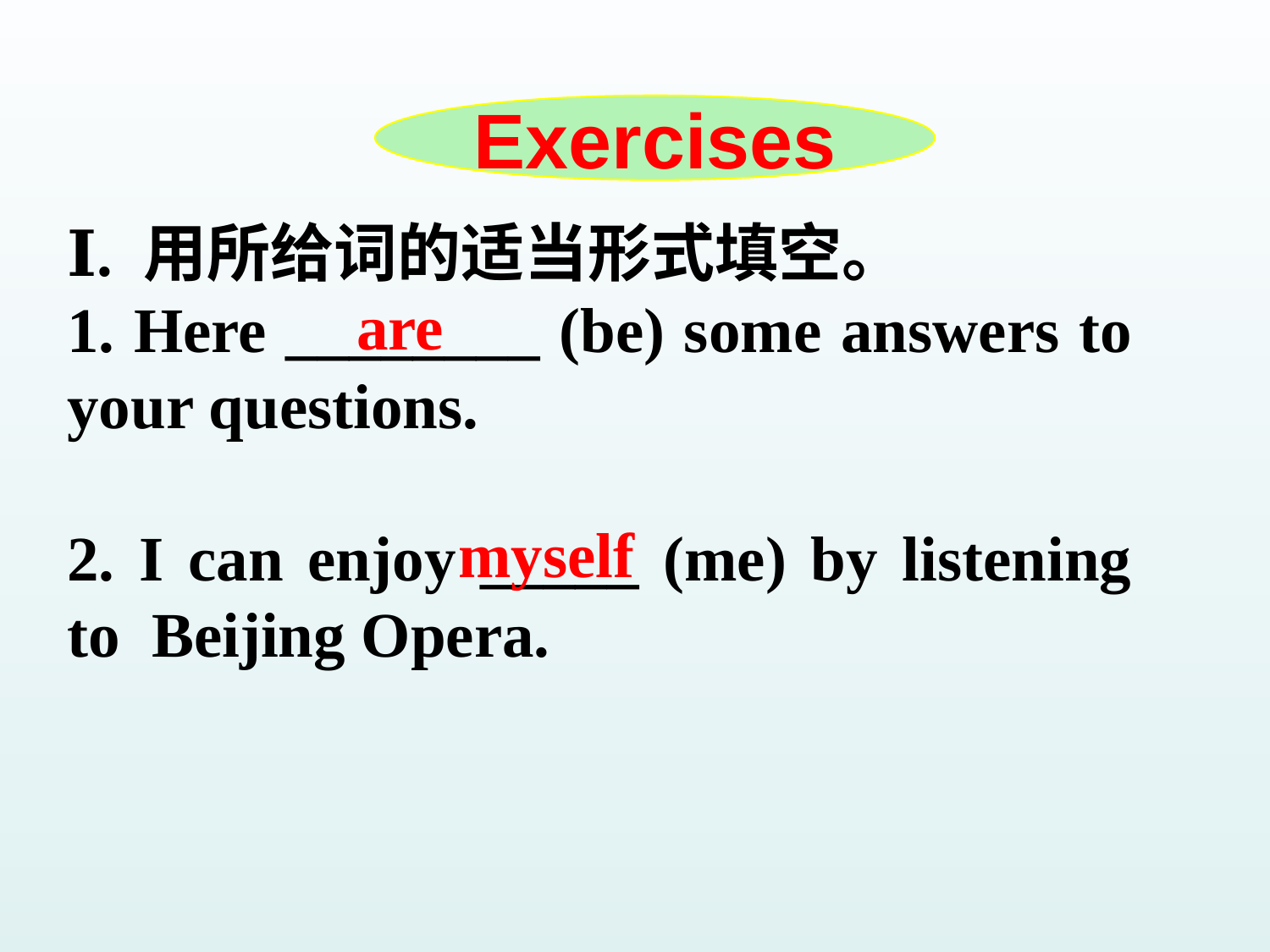

Exercises
Ⅰ. 用所给词的适当形式填空。
1. Here ________ (be) some answers to your questions.

2. I can enjoy _____ (me) by listening to  Beijing Opera.
are
myself